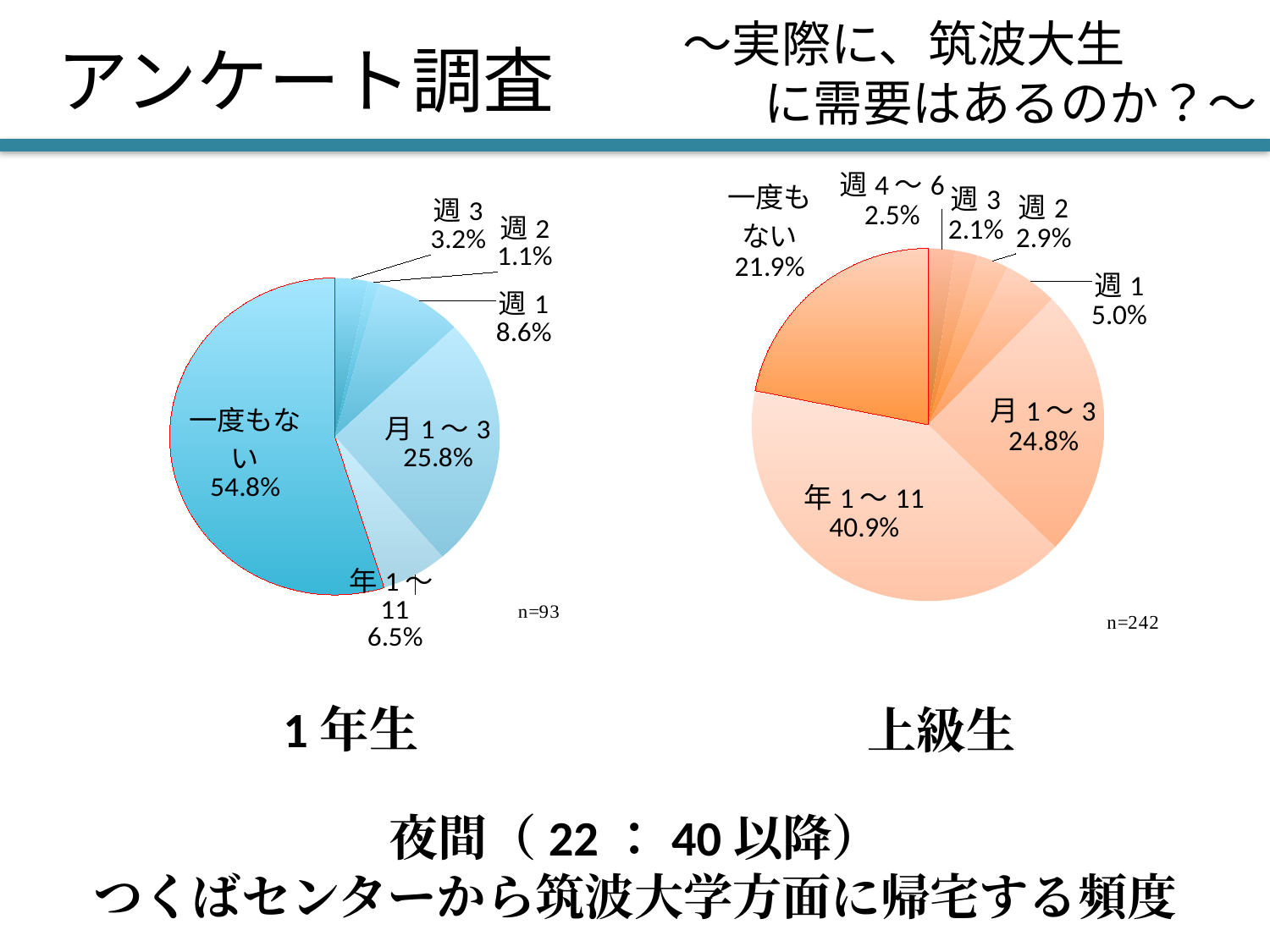

〜実際に、筑波大生
に需要はあるのか？〜
# アンケート調査

### Chart

| Category |  |
|---|---|
| 毎日 | 0.0 |
| 週4〜6 | 0.0 |
| 週3 | 3.0 |
| 週2 | 1.0 |
| 週1 | 8.0 |
| 月1〜3 | 24.0 |
| 年1〜11 | 6.0 |
| 一度もない | 51.0 |

### Chart

| Category |  |
|---|---|
| 毎日 | 0.0 |
| 週4〜6 | 6.0 |
| 週3 | 5.0 |
| 週2 | 7.0 |
| 週1 | 12.0 |
| 月1〜3 | 60.0 |
| 年1〜11 | 99.0 |
| 一度もない | 53.0 |
1年生
上級生
夜間（22：40以降）
つくばセンターから筑波大学方面に帰宅する頻度